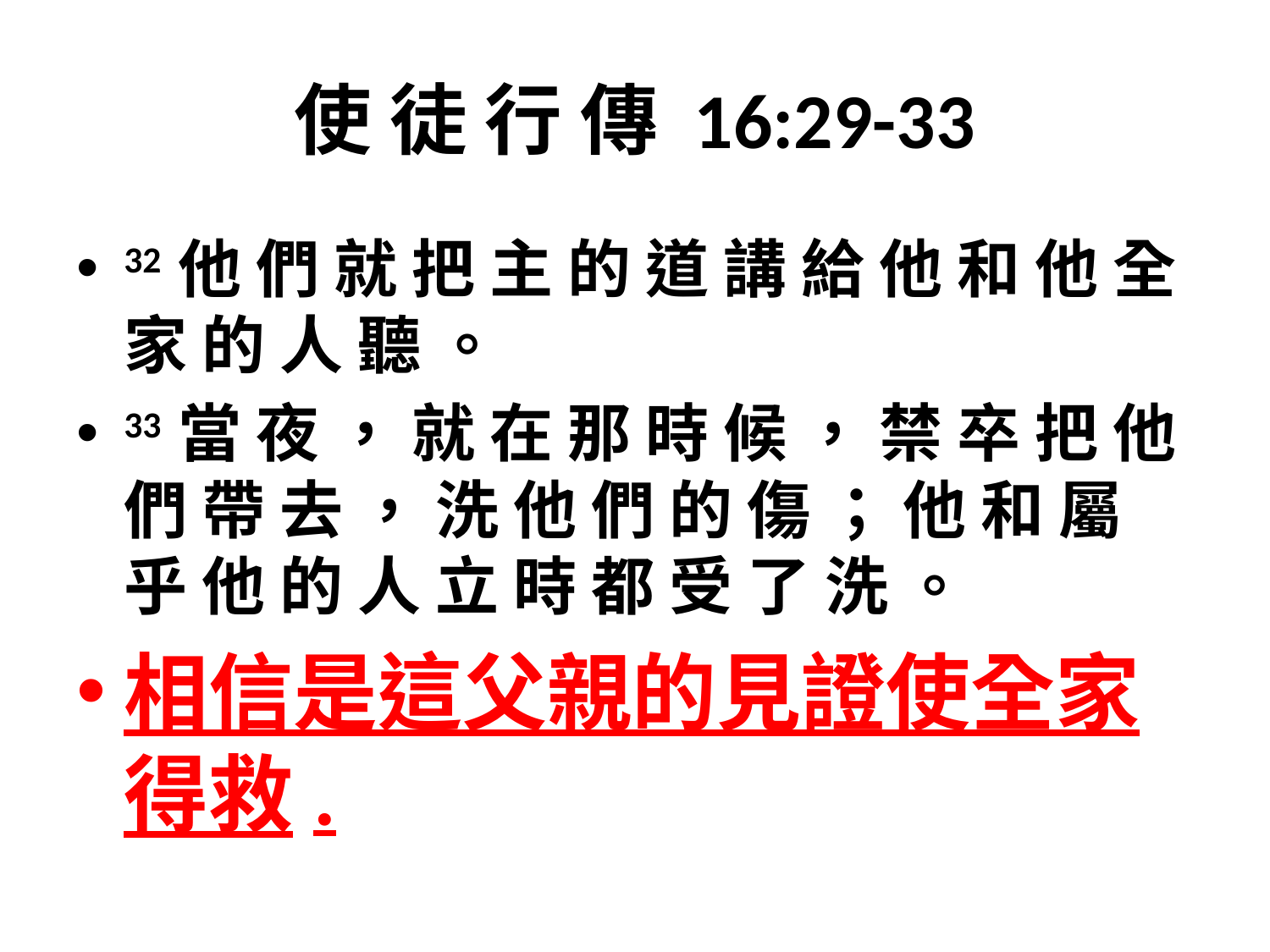

# 使 徒 行 傳 16:29-33
32 他 們 就 把 主 的 道 講 給 他 和 他 全 家 的 人 聽 。
33 當 夜 ， 就 在 那 時 候 ， 禁 卒 把 他 們 帶 去 ， 洗 他 們 的 傷 ； 他 和 屬 乎 他 的 人 立 時 都 受 了 洗 。
相信是這父親的見證使全家得救.